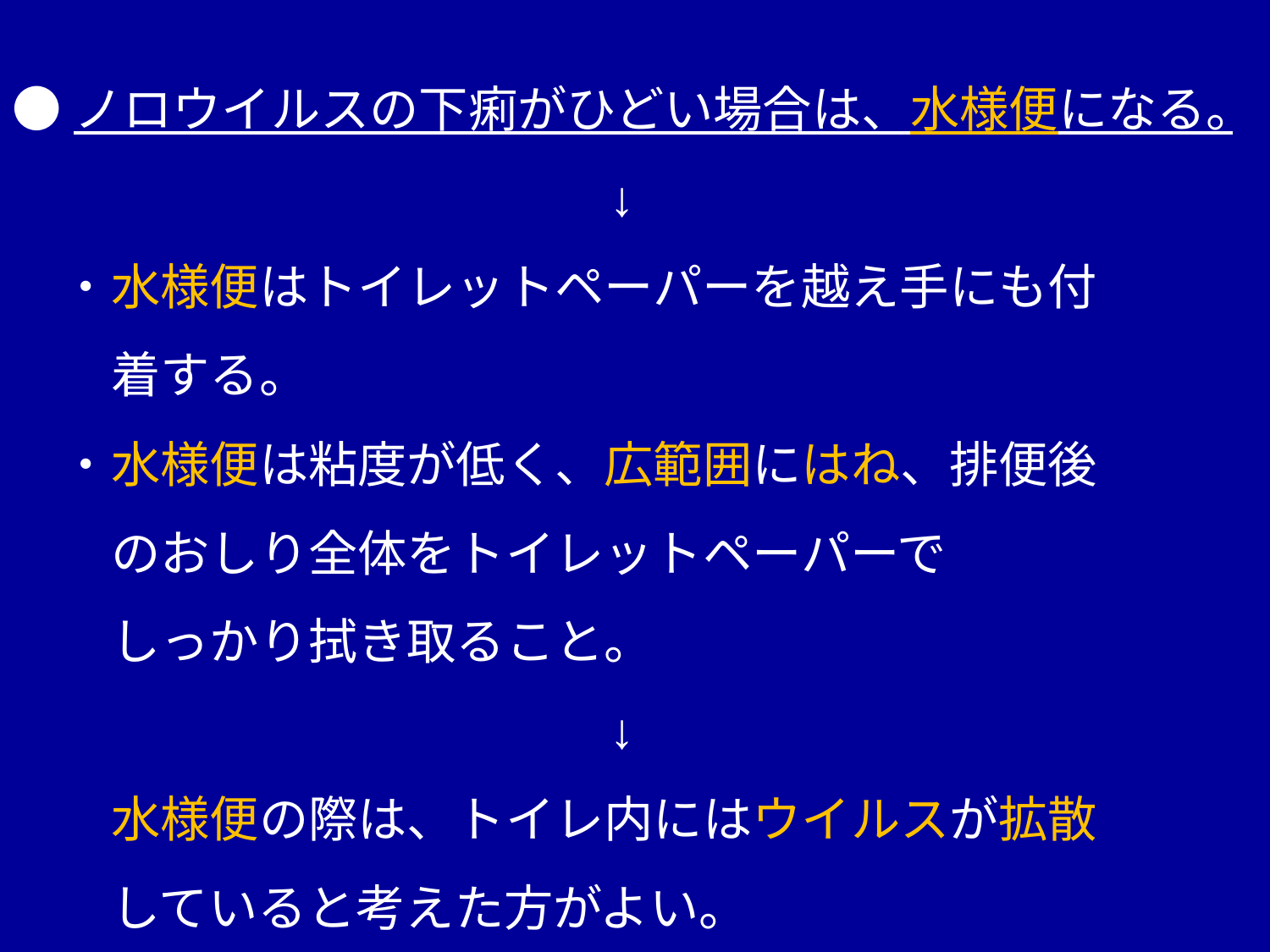

●ノロウイルスの下痢がひどい場合は、水様便になる。
↓
　・水様便はトイレットペーパーを越え手にも付
　　着する。
　・水様便は粘度が低く、広範囲にはね、排便後
　　のおしり全体をトイレットペーパーで
　　しっかり拭き取ること。
↓
　　水様便の際は、トイレ内にはウイルスが拡散
　　していると考えた方がよい。